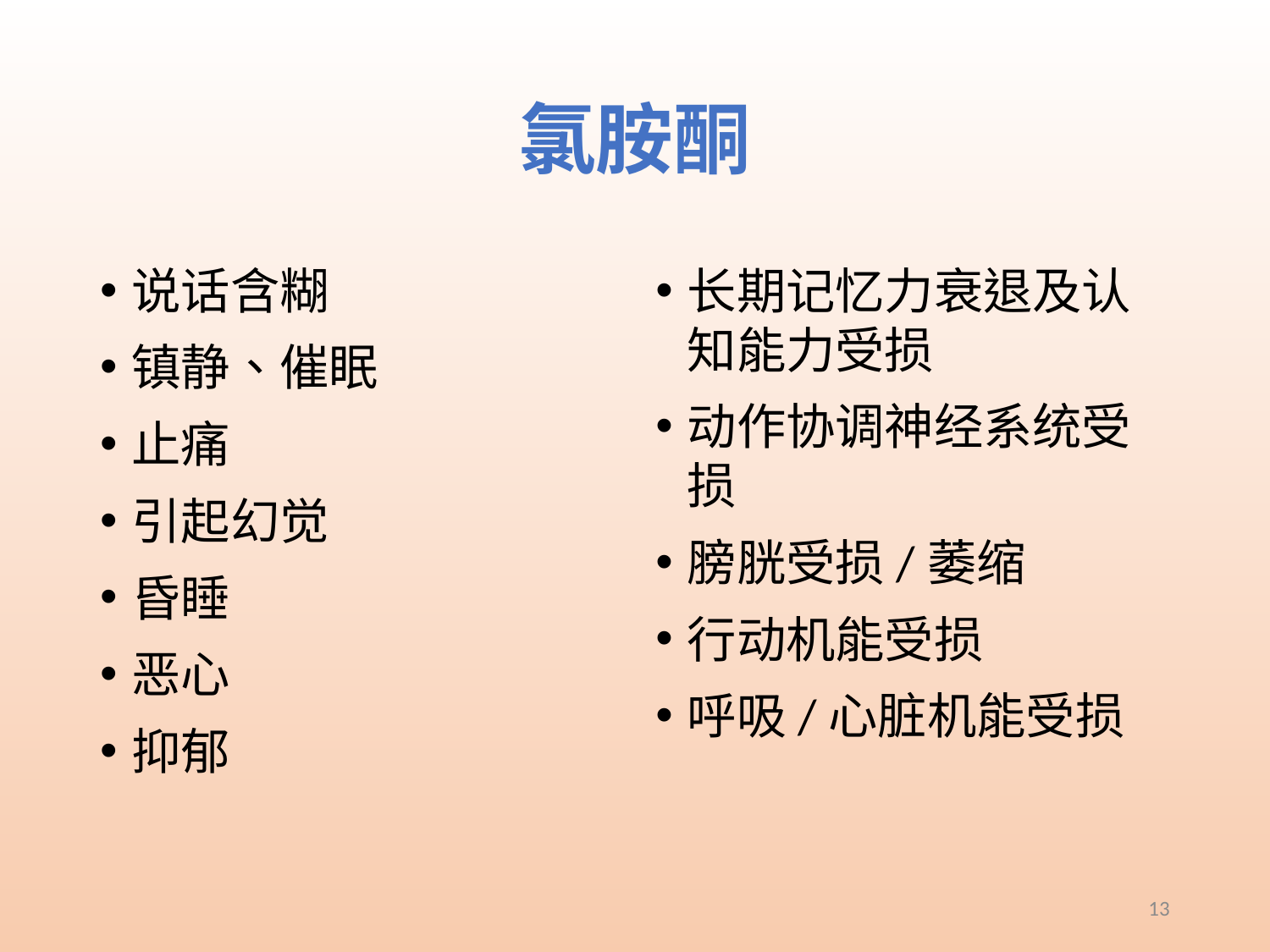

# 氯胺酮
说话含糊
镇静、催眠
止痛
引起幻觉
昏睡
恶心
抑郁

长期记忆力衰退及认知能力受损
动作协调神经系统受损
膀胱受损/萎缩
行动机能受损
呼吸/心脏机能受损

13